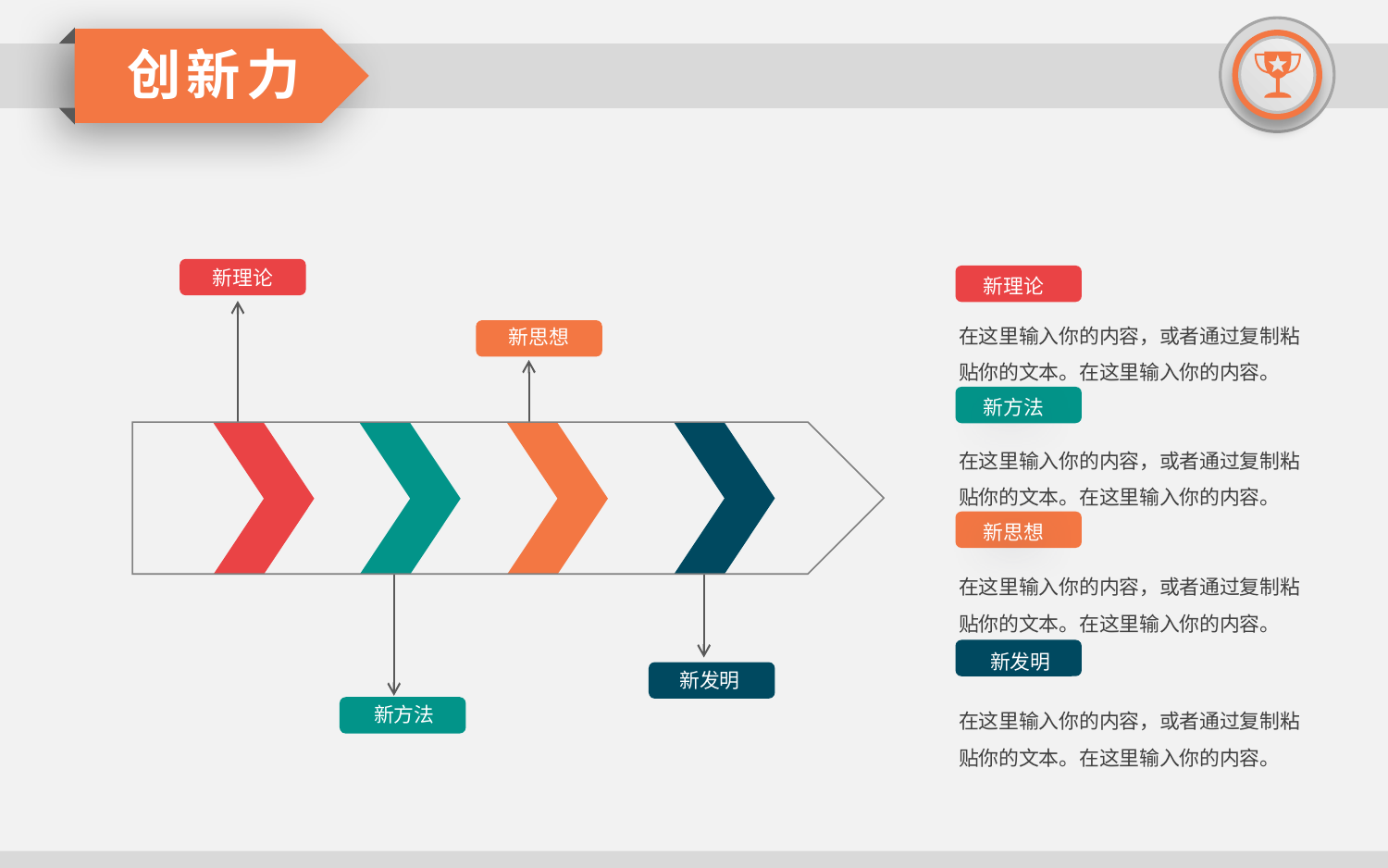

创新力
新理论

新理论
在这里输入你的内容，或者通过复制粘贴你的文本。在这里输入你的内容。
新思想

新方法

在这里输入你的内容，或者通过复制粘贴你的文本。在这里输入你的内容。

新思想
在这里输入你的内容，或者通过复制粘贴你的文本。在这里输入你的内容。

新发明
新发明

在这里输入你的内容，或者通过复制粘贴你的文本。在这里输入你的内容。
新方法